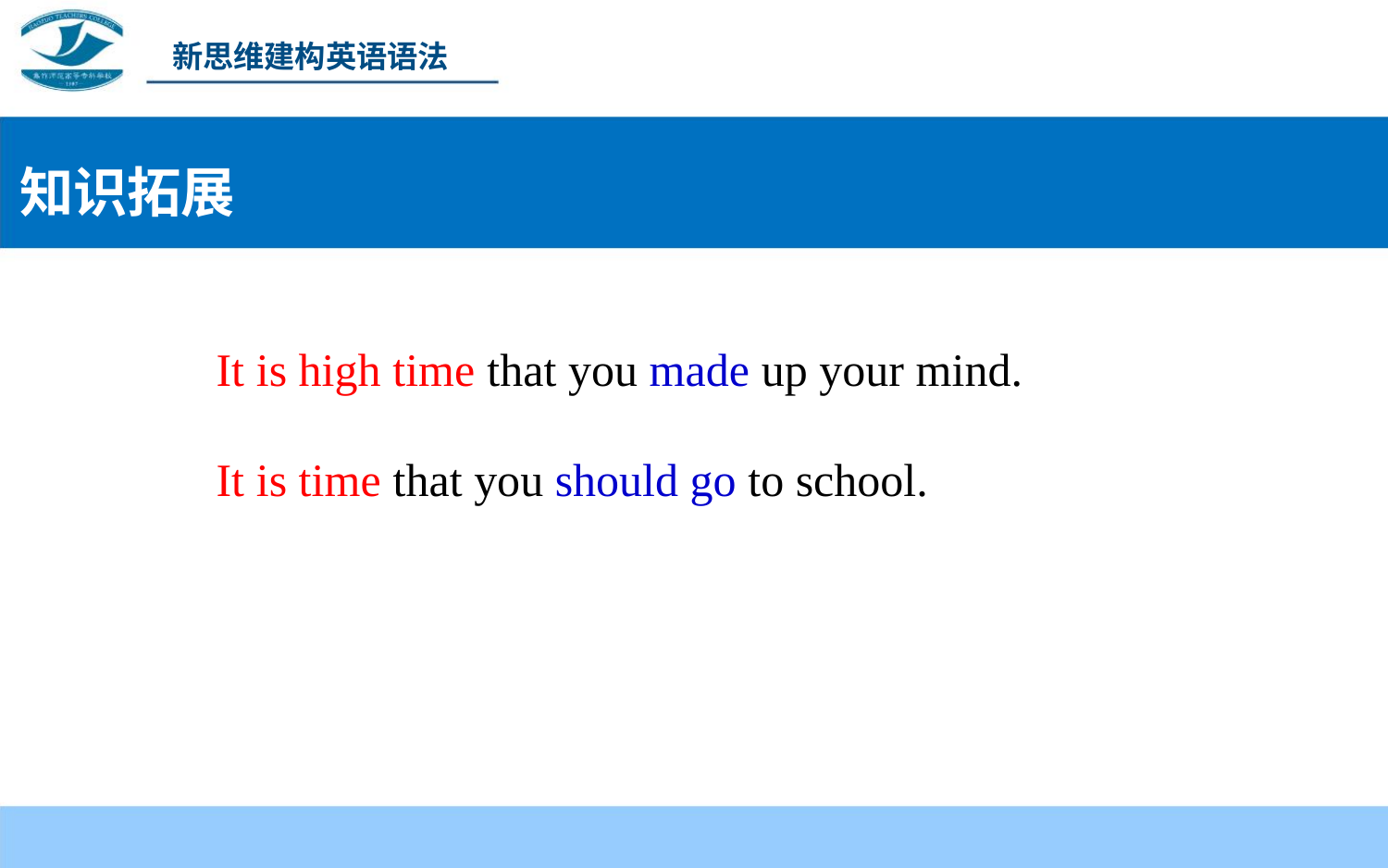

新思维建构英语语法
知识拓展
It is high time that you made up your mind.
It is time that you should go to school.